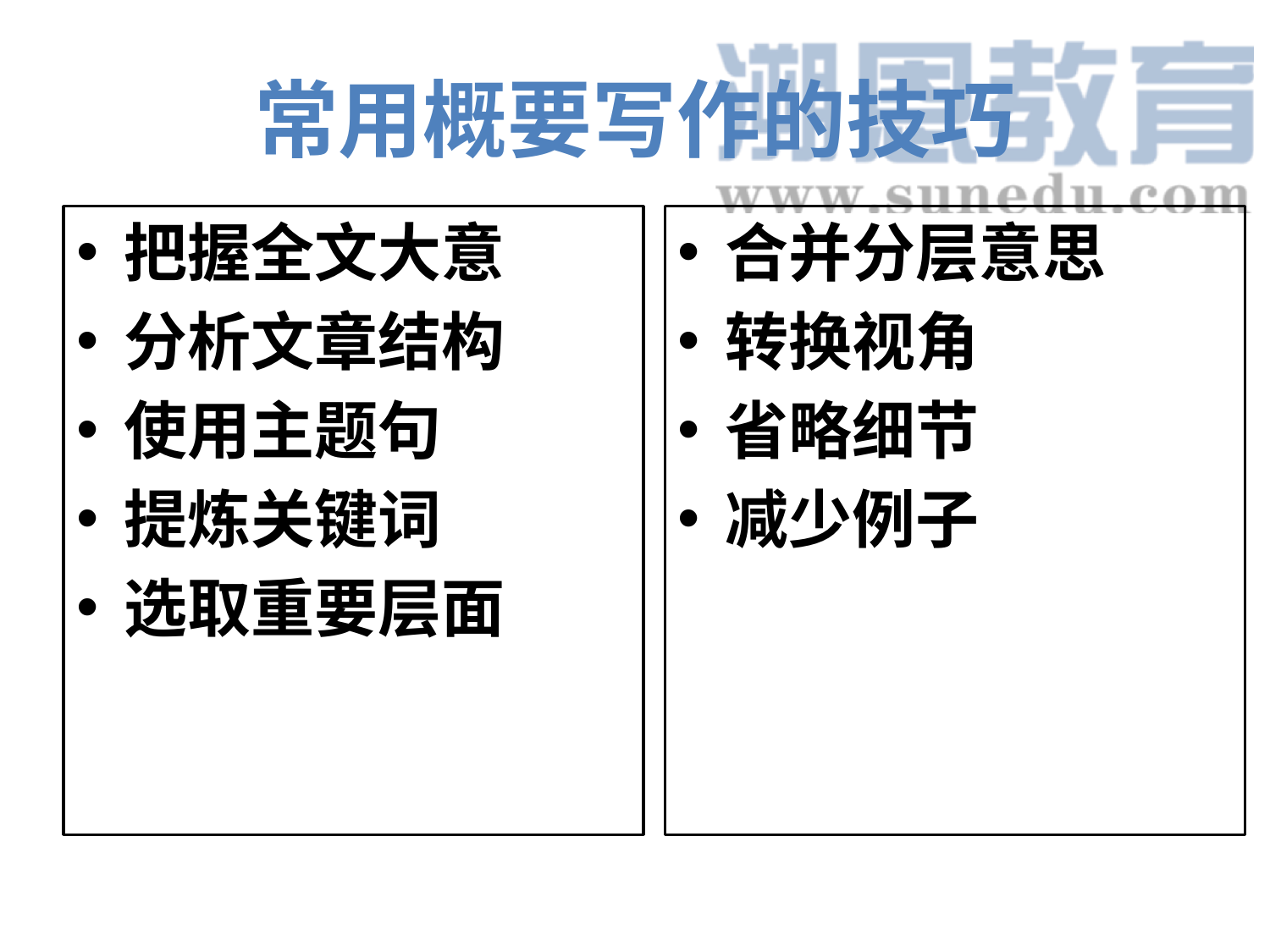

# 常用概要写作的技巧
把握全文大意
分析文章结构
使用主题句
提炼关键词
选取重要层面

合并分层意思
转换视角
省略细节
减少例子